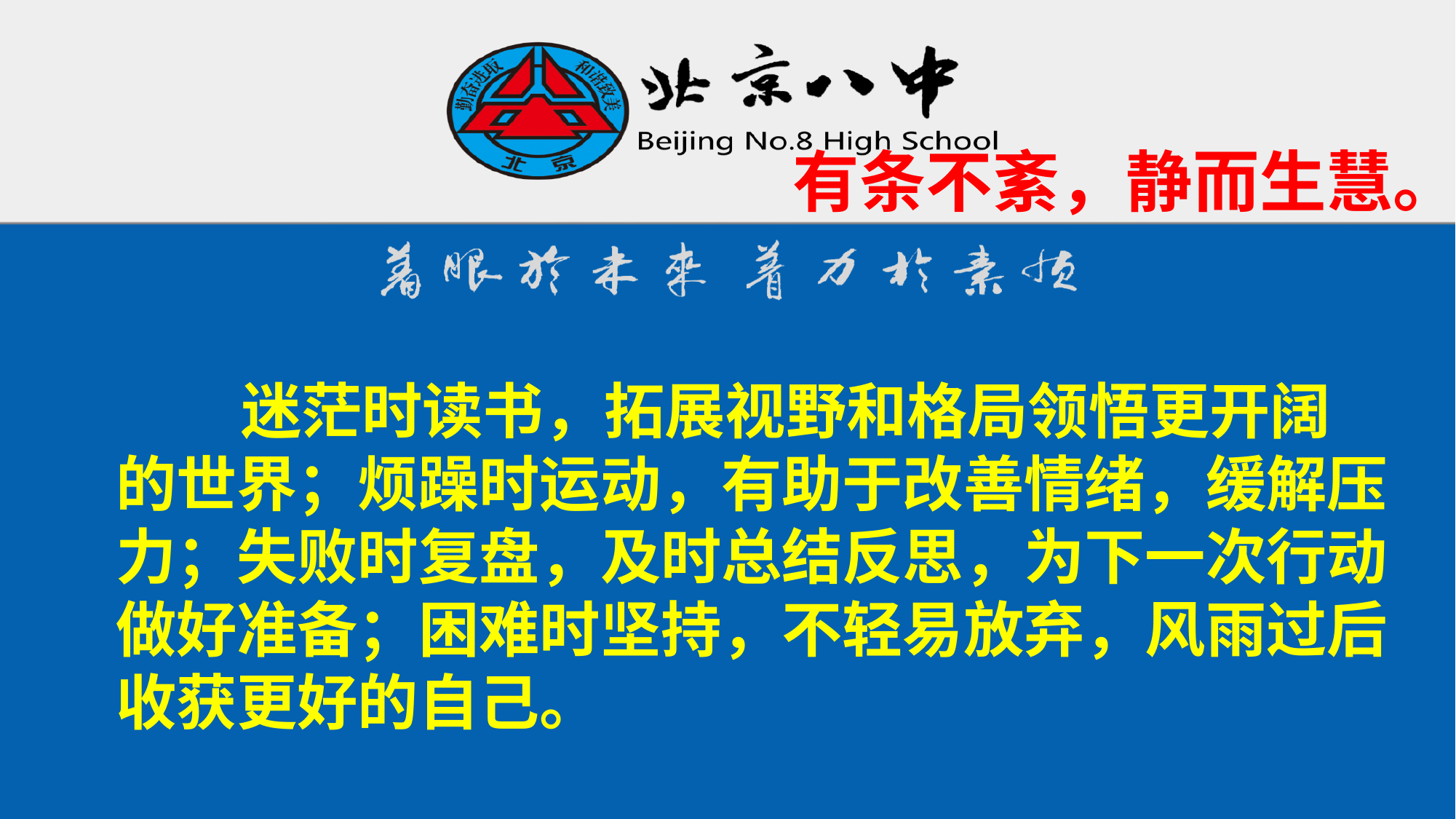

有条不紊，静而生慧。
        迷茫时读书，拓展视野和格局领悟更开阔的世界；烦躁时运动，有助于改善情绪，缓解压力；失败时复盘，及时总结反思，为下一次行动做好准备；困难时坚持，不轻易放弃，风雨过后收获更好的自己。